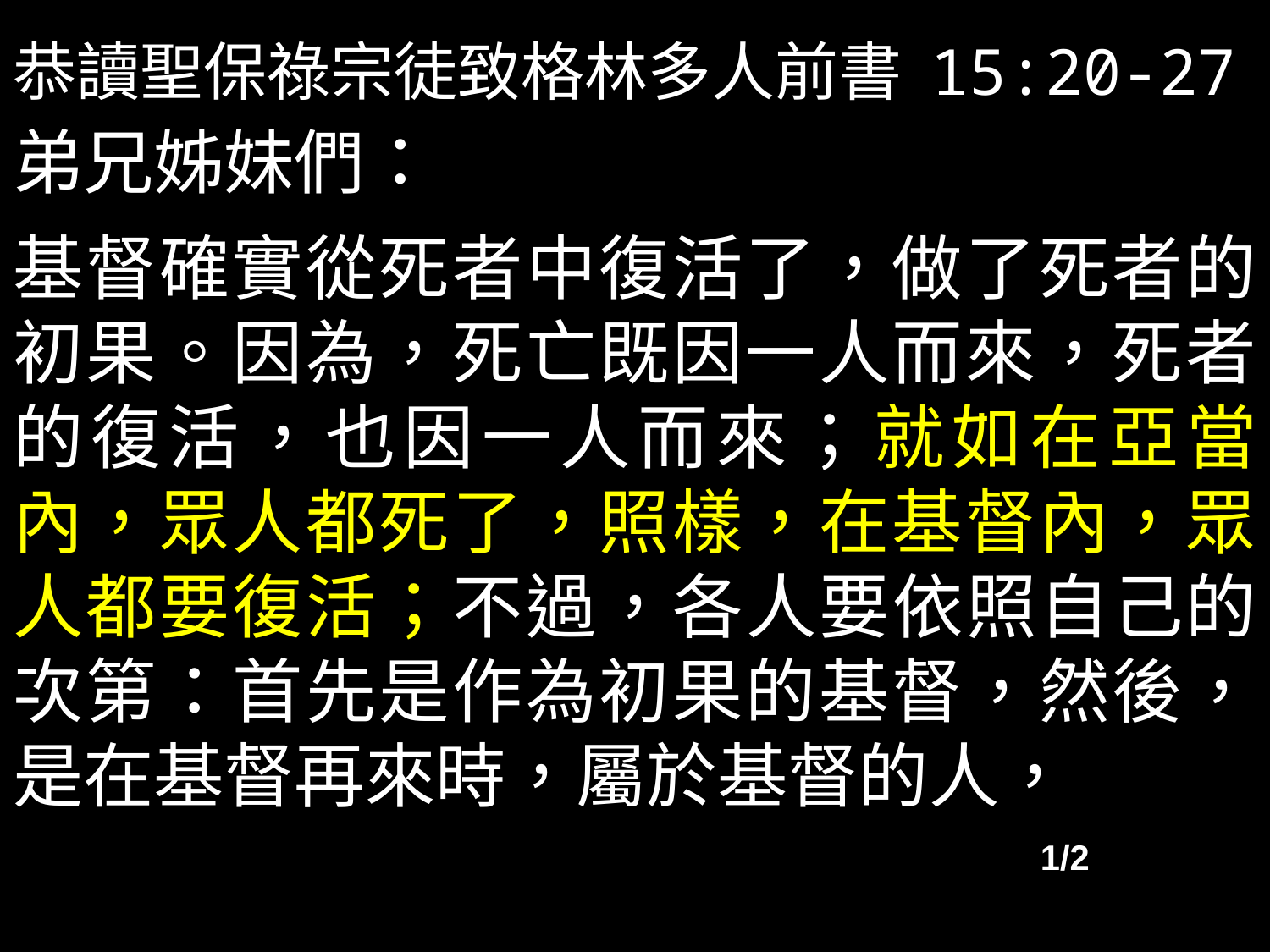

恭讀聖保祿宗徒致格林多人前書 15:20-27
弟兄姊妹們：
基督確實從死者中復活了，做了死者的初果。因為，死亡既因一人而來，死者的復活，也因一人而來；就如在亞當內，眾人都死了，照樣，在基督內，眾人都要復活；不過，各人要依照自己的次第：首先是作為初果的基督，然後，是在基督再來時，屬於基督的人，
1/2